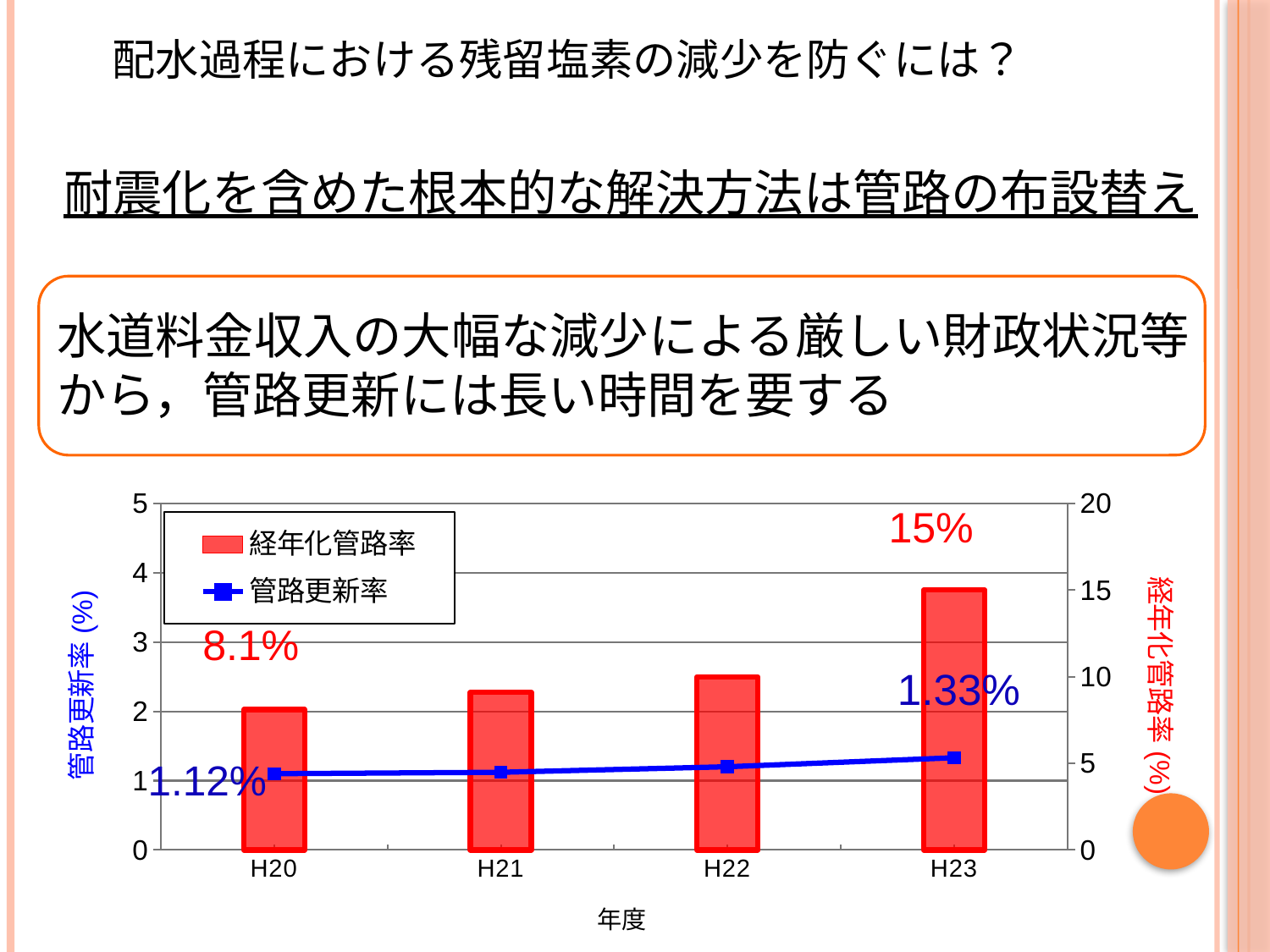

配水過程における残留塩素の減少を防ぐには？
耐震化を含めた根本的な解決方法は管路の布設替え

水道料金収入の大幅な減少による厳しい財政状況等から，管路更新には長い時間を要する

### Chart

| Category | 経年化管路率 | 管路更新率 |
|---|---|---|
15%
8.1%
1.33%
1.12%